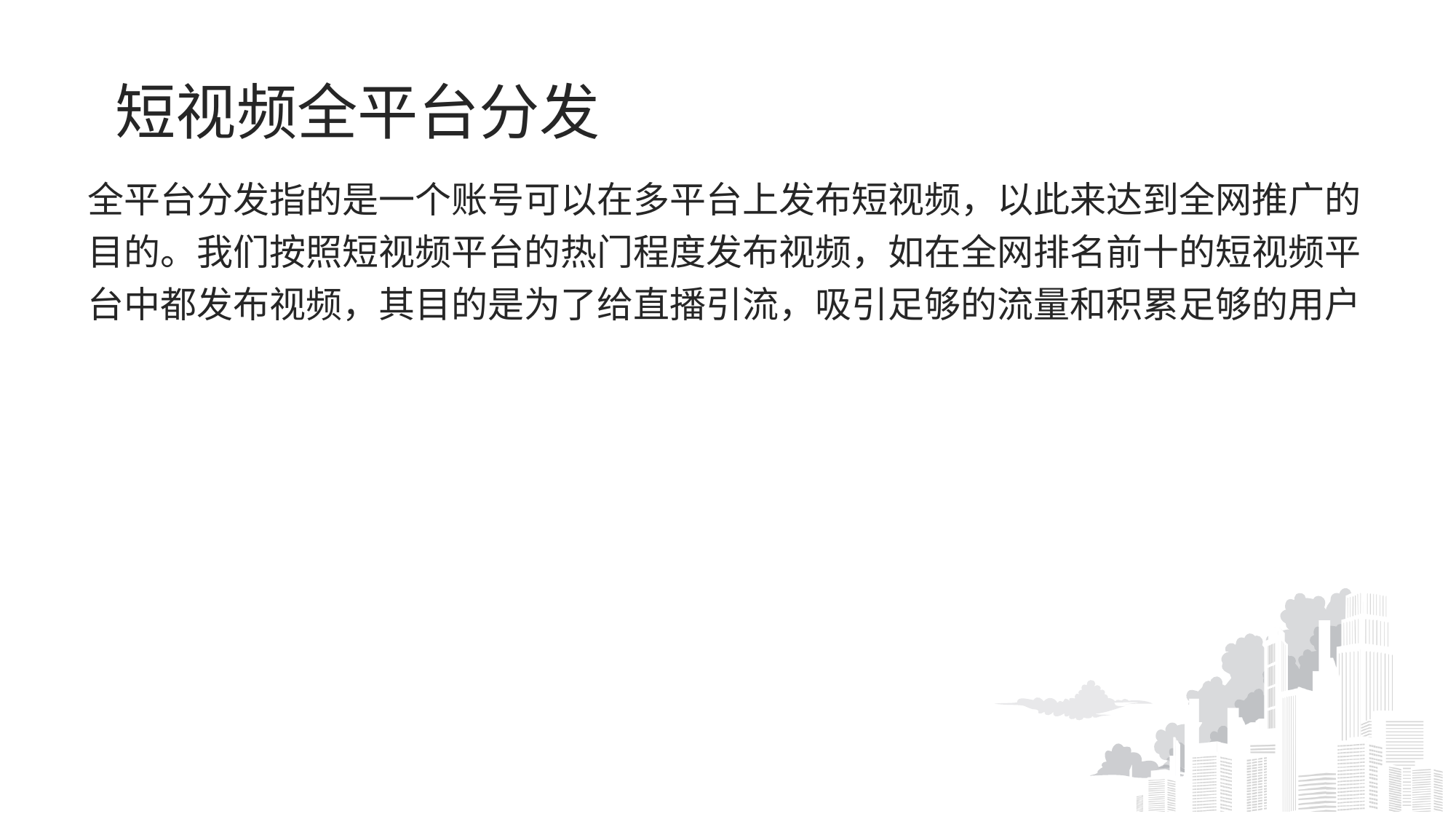

# 短视频全平台分发
全平台分发指的是一个账号可以在多平台上发布短视频，以此来达到全网推广的目的。我们按照短视频平台的热门程度发布视频，如在全网排名前十的短视频平台中都发布视频，其目的是为了给直播引流，吸引足够的流量和积累足够的用户